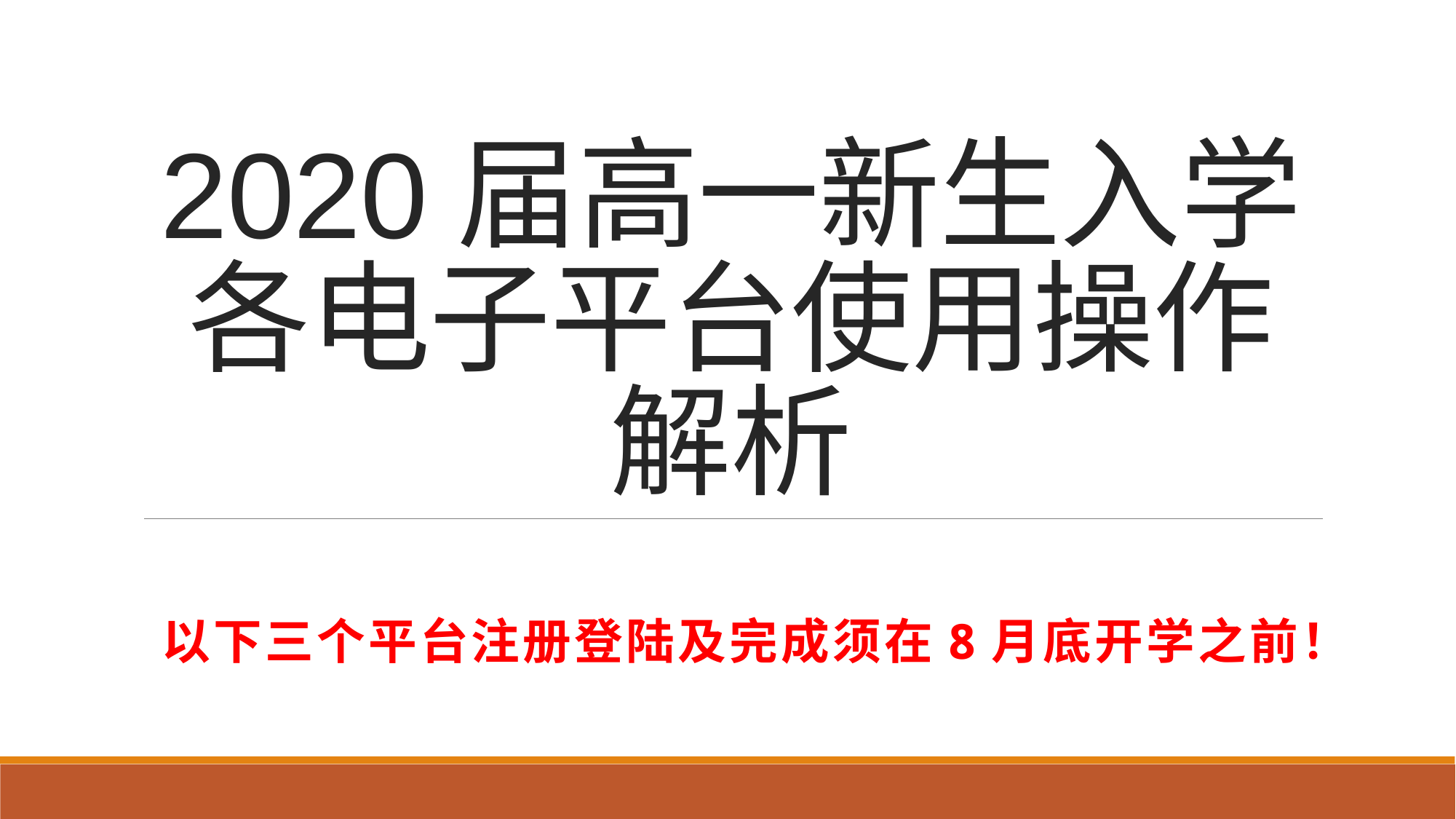

# 2020届高一新生入学 各电子平台使用操作解析

以下三个平台注册登陆及完成须在8月底开学之前！